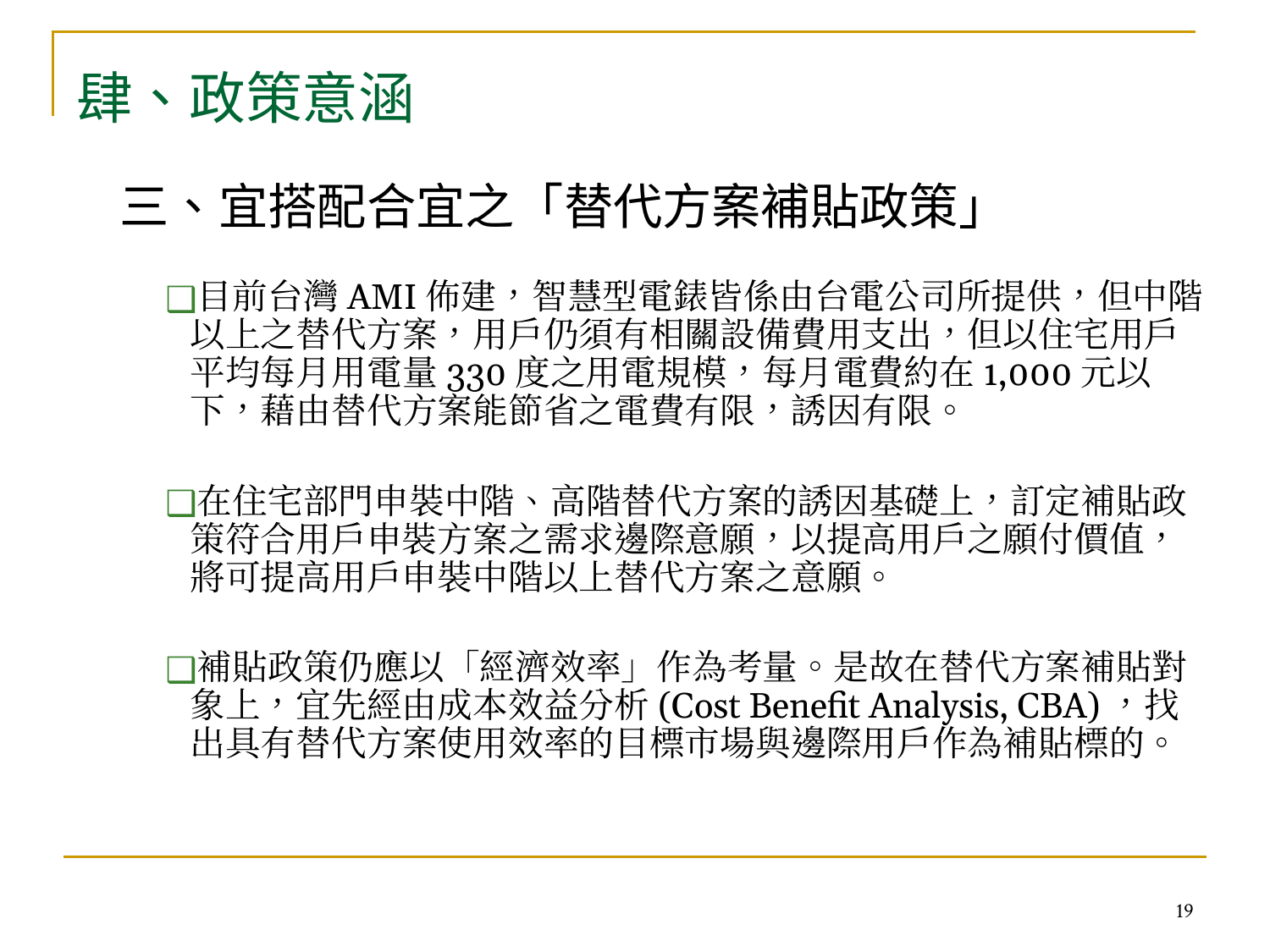

肆、政策意涵
三、宜搭配合宜之「替代方案補貼政策」

目前台灣AMI佈建，智慧型電錶皆係由台電公司所提供，但中階以上之替代方案，用戶仍須有相關設備費用支出，但以住宅用戶平均每月用電量330度之用電規模，每月電費約在1,000元以下，藉由替代方案能節省之電費有限，誘因有限。

在住宅部門申裝中階、高階替代方案的誘因基礎上，訂定補貼政策符合用戶申裝方案之需求邊際意願，以提高用戶之願付價值，將可提高用戶申裝中階以上替代方案之意願。

補貼政策仍應以「經濟效率」作為考量。是故在替代方案補貼對象上，宜先經由成本效益分析(Cost Benefit Analysis, CBA)，找出具有替代方案使用效率的目標市場與邊際用戶作為補貼標的。

19